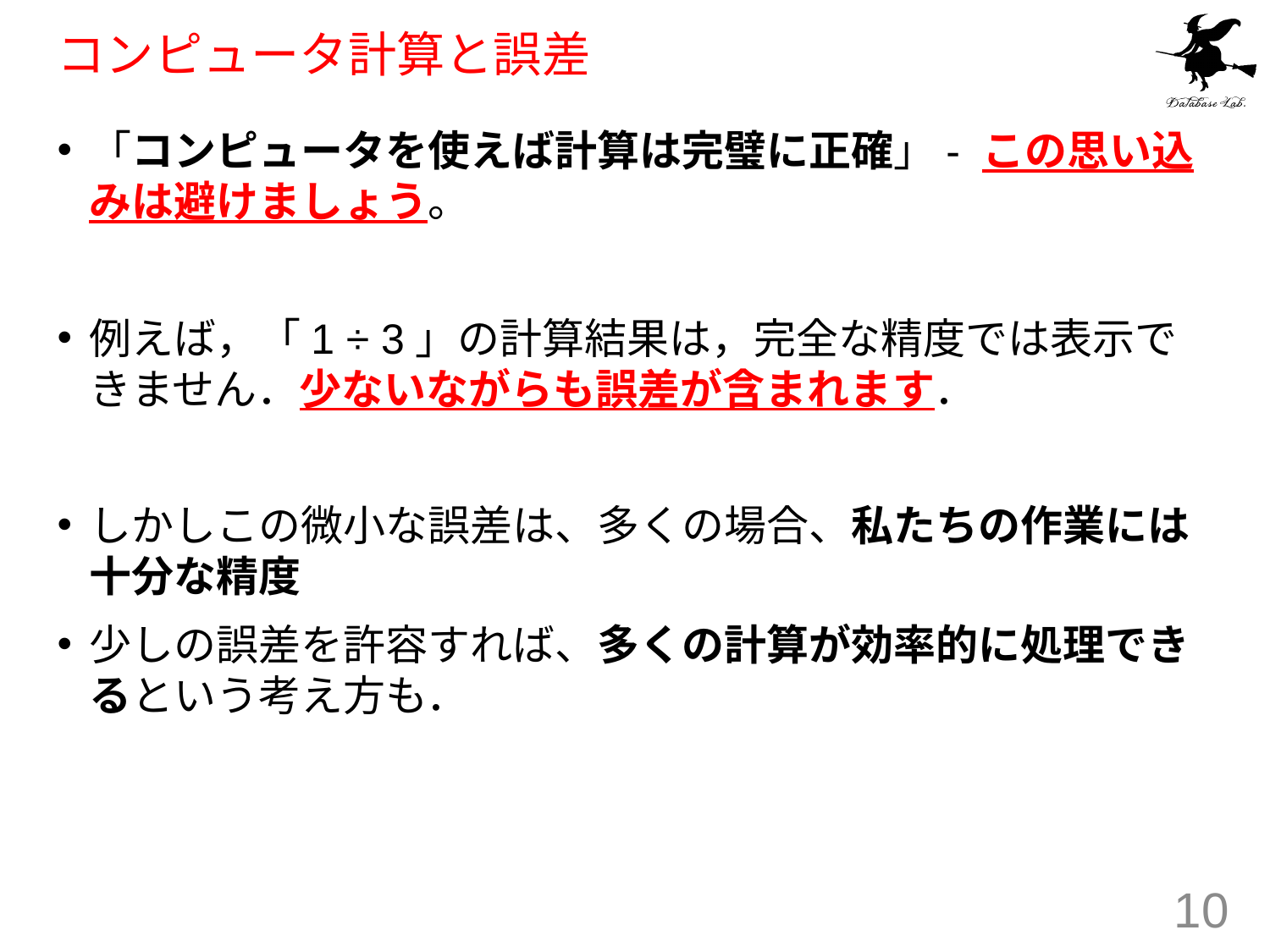

# コンピュータ計算と誤差
「コンピュータを使えば計算は完璧に正確」- この思い込みは避けましょう。

例えば，「1 ÷ 3」の計算結果は，完全な精度では表示できません．少ないながらも誤差が含まれます．

しかしこの微小な誤差は、多くの場合、私たちの作業には十分な精度
少しの誤差を許容すれば、多くの計算が効率的に処理できるという考え方も．
10